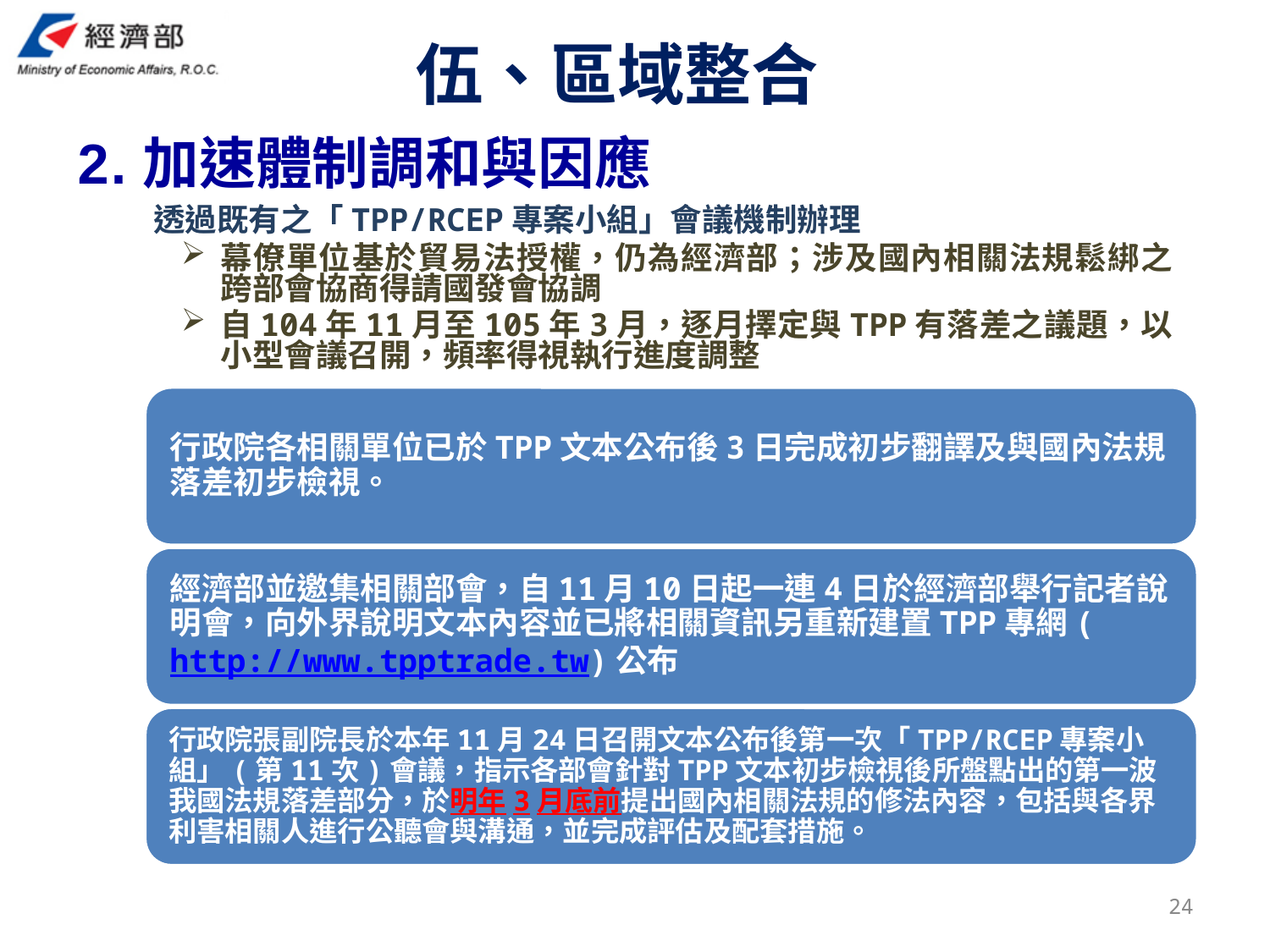

伍、區域整合
加速體制調和與因應
   透過既有之「TPP/RCEP專案小組」會議機制辦理
幕僚單位基於貿易法授權，仍為經濟部；涉及國內相關法規鬆綁之跨部會協商得請國發會協調
自104年11月至105年3月，逐月擇定與TPP有落差之議題，以小型會議召開，頻率得視執行進度調整
行政院各相關單位已於TPP文本公布後3日完成初步翻譯及與國內法規落差初步檢視。
經濟部並邀集相關部會，自11月10日起一連4日於經濟部舉行記者說明會，向外界說明文本內容並已將相關資訊另重新建置TPP專網(http://www.tpptrade.tw)公布
行政院張副院長於本年11月24日召開文本公布後第一次「TPP/RCEP專案小組」(第11次)會議，指示各部會針對TPP文本初步檢視後所盤點出的第一波我國法規落差部分，於明年3月底前提出國內相關法規的修法內容，包括與各界利害相關人進行公聽會與溝通，並完成評估及配套措施。
24